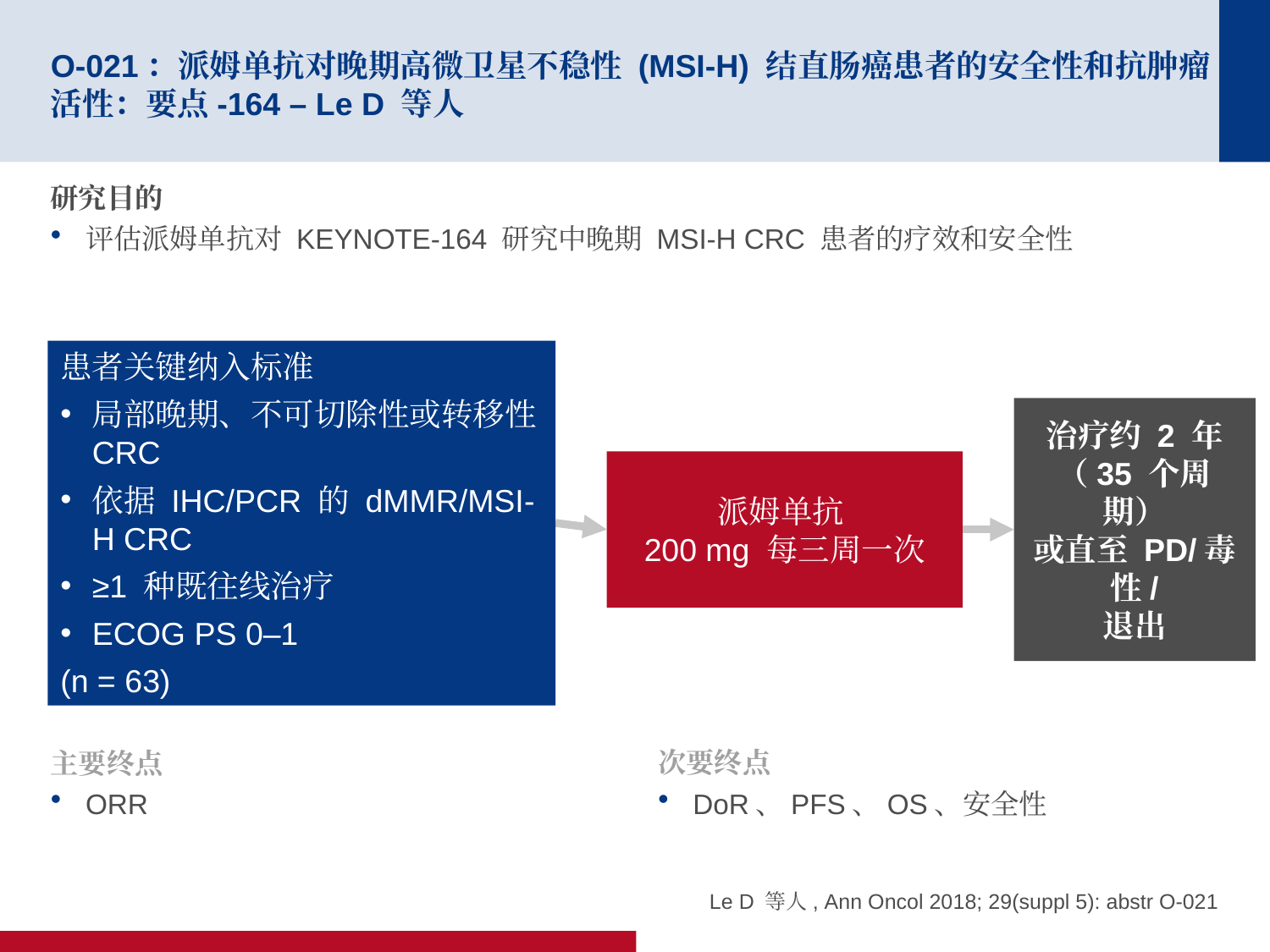

# O-021：派姆单抗对晚期高微卫星不稳性 (MSI-H) 结直肠癌患者的安全性和抗肿瘤活性：要点-164 – Le D 等人
研究目的
评估派姆单抗对 KEYNOTE-164 研究中晚期 MSI-H CRC 患者的疗效和安全性
患者关键纳入标准
局部晚期、不可切除性或转移性 CRC
依据 IHC/PCR 的 dMMR/MSI-H CRC
≥1 种既往线治疗
ECOG PS 0–1
(n = 63)
治疗约 2 年
（35 个周期）
或直至 PD/毒性/
退出
派姆单抗
200 mg 每三周一次
主要终点
ORR

次要终点
DoR、PFS、OS、安全性
Le D 等人, Ann Oncol 2018; 29(suppl 5): abstr O-021